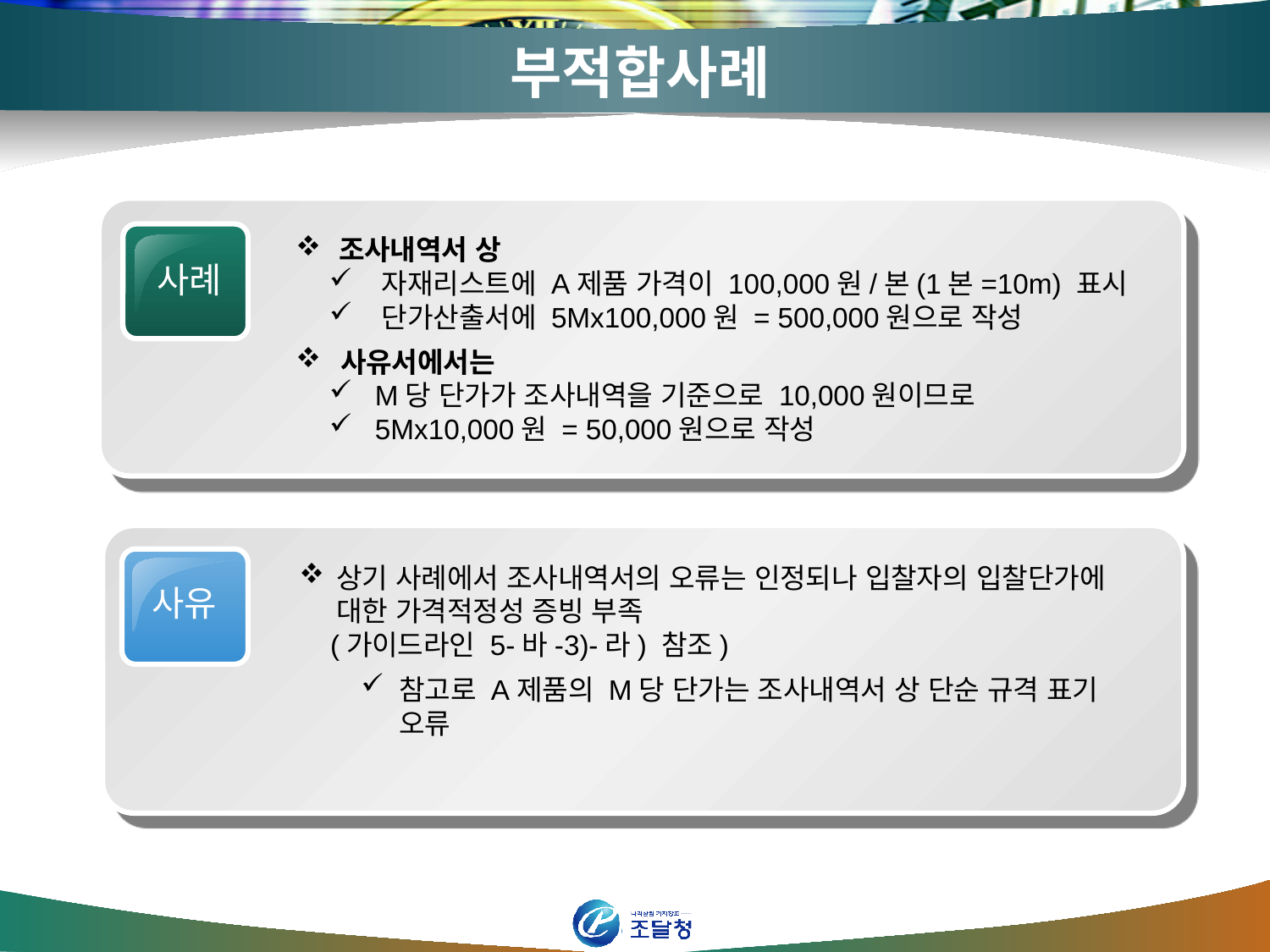

# 부적합사례

사례
 조사내역서 상
  자재리스트에 A제품 가격이 100,000원/본(1본=10m) 표시
  단가산출서에 5Mx100,000원 = 500,000원으로 작성

 사유서에서는
  M당 단가가 조사내역을 기준으로 10,000원이므로
  5Mx10,000원 = 50,000원으로 작성

사유
상기 사례에서 조사내역서의 오류는 인정되나 입찰자의 입찰단가에 대한 가격적정성 증빙 부족
    (가이드라인 5-바-3)-라) 참조)

참고로 A제품의 M당 단가는 조사내역서 상 단순 규격 표기 오류